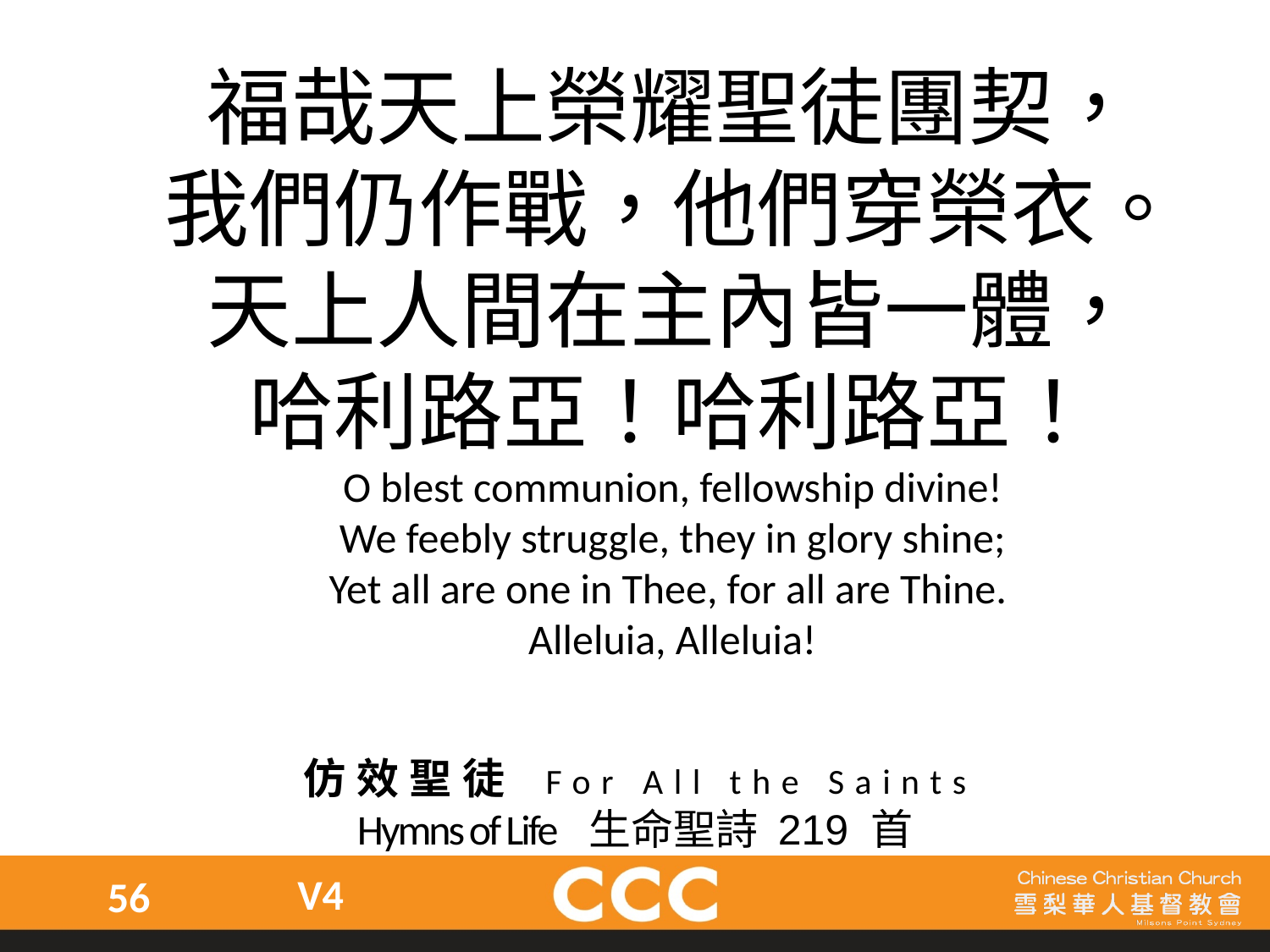

福哉天上榮耀聖徒團契，
我們仍作戰，他們穿榮衣。
天上人間在主內皆一體，
哈利路亞！哈利路亞！
O blest communion, fellowship divine!
We feebly struggle, they in glory shine;
Yet all are one in Thee, for all are Thine.
Alleluia, Alleluia!
仿效聖徒 For All the Saints
Hymns of Life   生命聖詩 219 首
V4
56